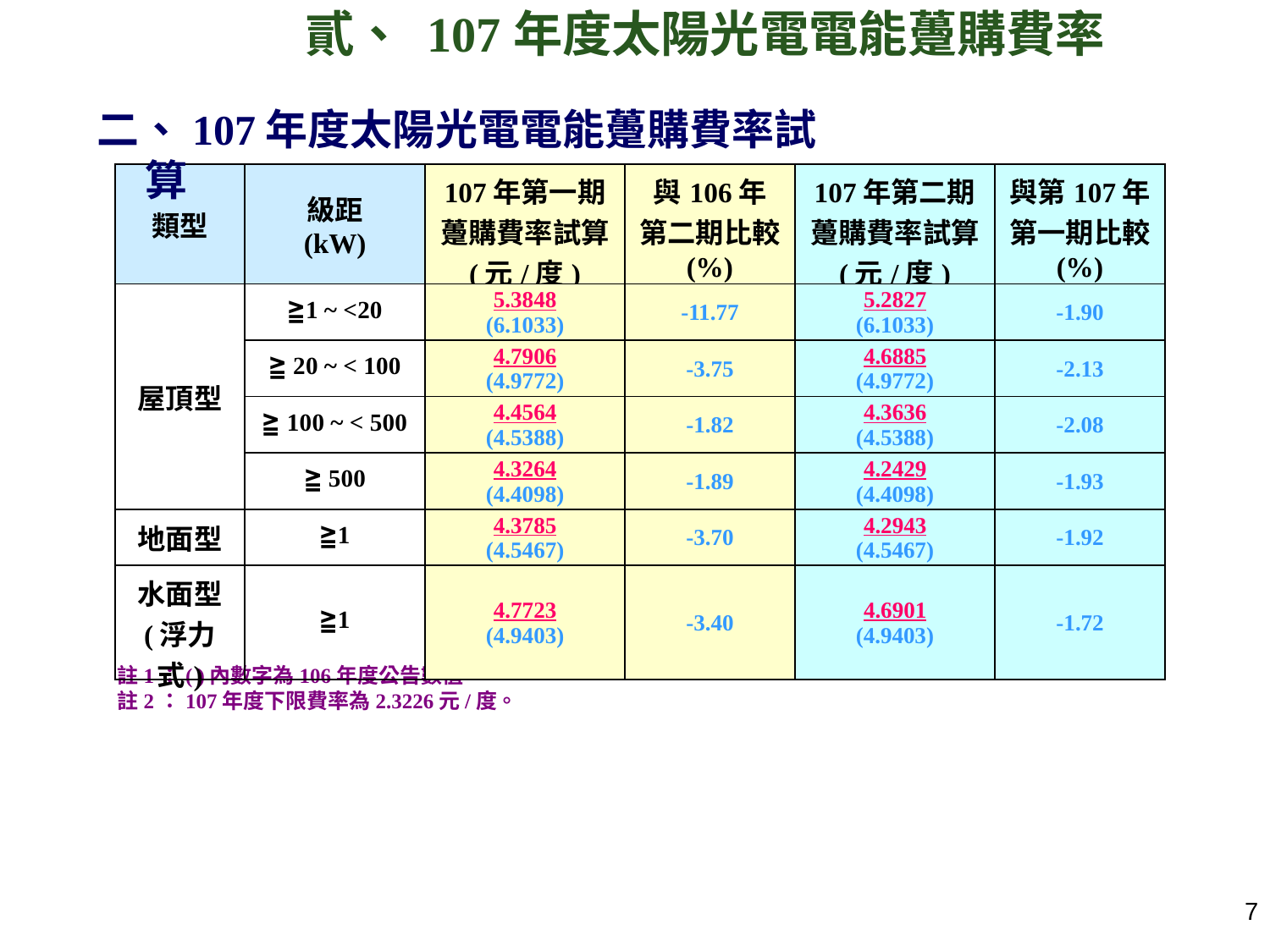

貳、 107年度太陽光電電能躉購費率
二、107年度太陽光電電能躉購費率試算
| 類型 | 級距 (kW) | 107年第一期 躉購費率試算 (元/度) | 與106年 第二期比較 (%) | 107年第二期 躉購費率試算 (元/度) | 與第107年 第一期比較 (%) |
| --- | --- | --- | --- | --- | --- |
| 屋頂型 | ≧1 ~ <20 | 5.3848 (6.1033) | -11.77 | 5.2827 (6.1033) | -1.90 |
|  | ≧ 20 ~ < 100 | 4.7906 (4.9772) | -3.75 | 4.6885 (4.9772) | -2.13 |
|  | ≧ 100 ~ < 500 | 4.4564 (4.5388) | -1.82 | 4.3636 (4.5388) | -2.08 |
|  | ≧ 500 | 4.3264 (4.4098) | -1.89 | 4.2429 (4.4098) | -1.93 |
| 地面型 | ≧1 | 4.3785 (4.5467) | -3.70 | 4.2943 (4.5467) | -1.92 |
| 水面型 (浮力式) | ≧1 | 4.7723 (4.9403) | -3.40 | 4.6901 (4.9403) | -1.72 |
註1：( )內數字為106年度公告數值。
註2：107年度下限費率為2.3226元/度。
7